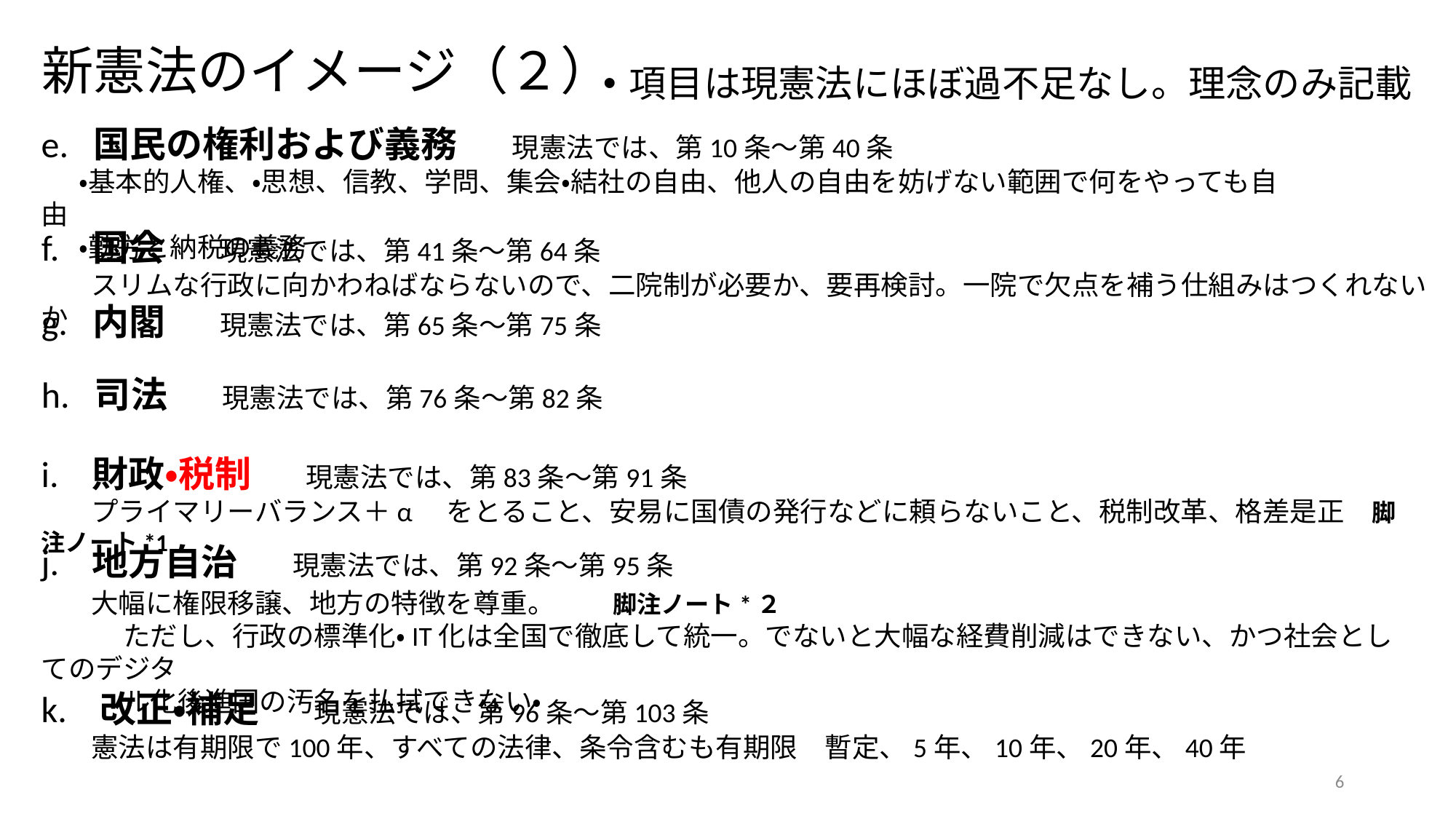

# 新憲法のイメージ（２）
項目は現憲法にほぼ過不足なし。理念のみ記載
e.  国民の権利および義務　　現憲法では、第10条～第40条
     ・基本的人権、・思想、信教、学問、集会・結社の自由、他人の自由を妨げない範囲で何をやっても自由
     ・勤労と納税の義務
f.   国会　　現憲法では、第41条～第64条
       スリムな行政に向かわねばならないので、二院制が必要か、要再検討。一院で欠点を補う仕組みはつくれないか
g.  内閣　　現憲法では、第65条～第75条

h.  司法　　現憲法では、第76条～第82条

i.   財政・税制　　現憲法では、第83条～第91条
       プライマリーバランス＋α　をとること、安易に国債の発行などに頼らないこと、税制改革、格差是正　脚注ノート*1
j.   地方自治　　現憲法では、第92条～第95条
       大幅に権限移譲、地方の特徴を尊重。　　脚注ノート*２
　　　ただし、行政の標準化・IT化は全国で徹底して統一。でないと大幅な経費削減はできない、かつ社会としてのデジタ
　　　ル化後進国の汚名を払拭できない・
k.   改正・補足　　現憲法では、第96条～第103条
       憲法は有期限で100年、すべての法律、条令含むも有期限　暫定、5年、10年、20年、40年
6